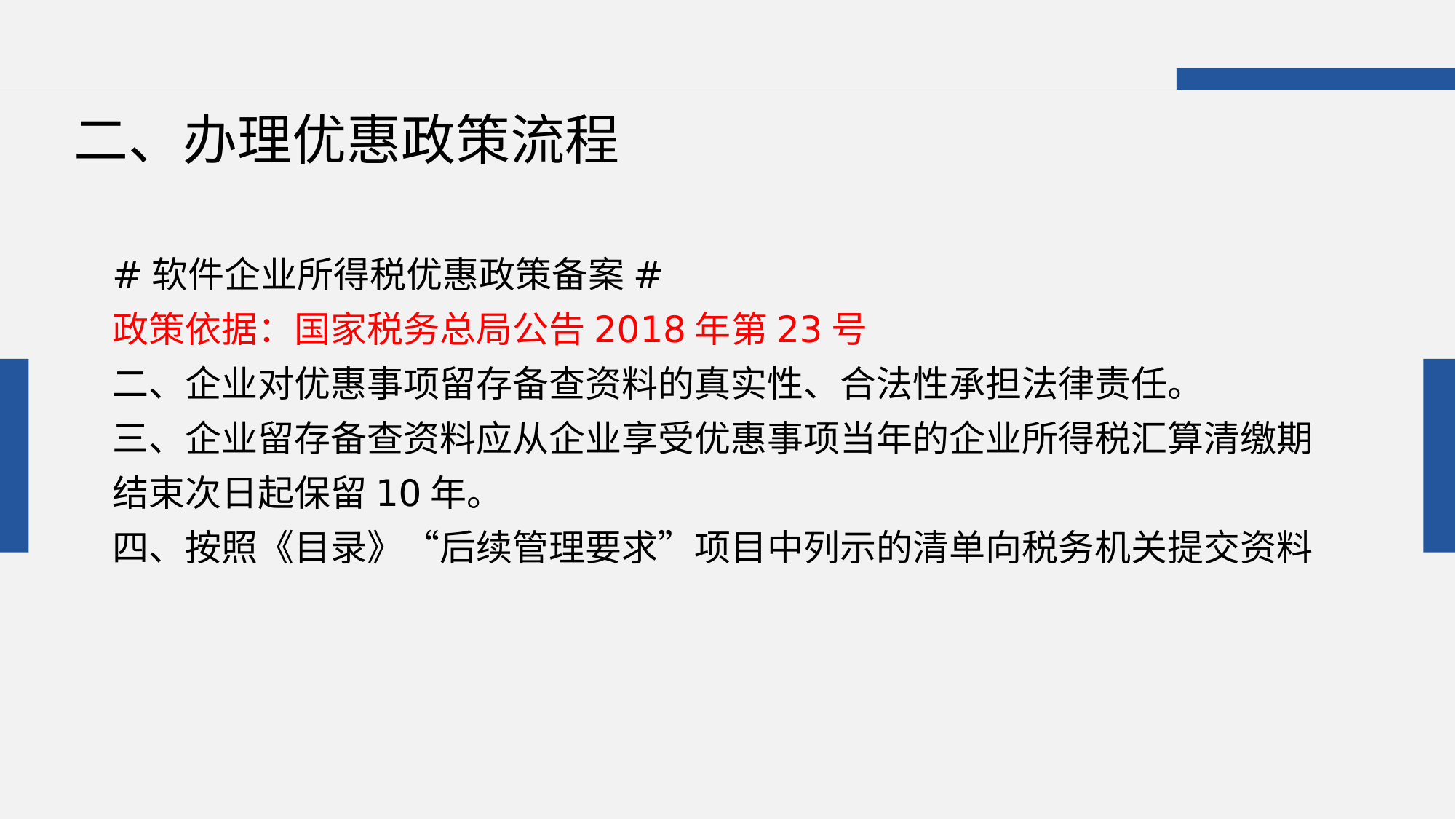

二、办理优惠政策流程
#软件企业所得税优惠政策备案#
政策依据：国家税务总局公告2018年第23号
二、企业对优惠事项留存备查资料的真实性、合法性承担法律责任。
三、企业留存备查资料应从企业享受优惠事项当年的企业所得税汇算清缴期结束次日起保留10年。
四、按照《目录》“后续管理要求”项目中列示的清单向税务机关提交资料